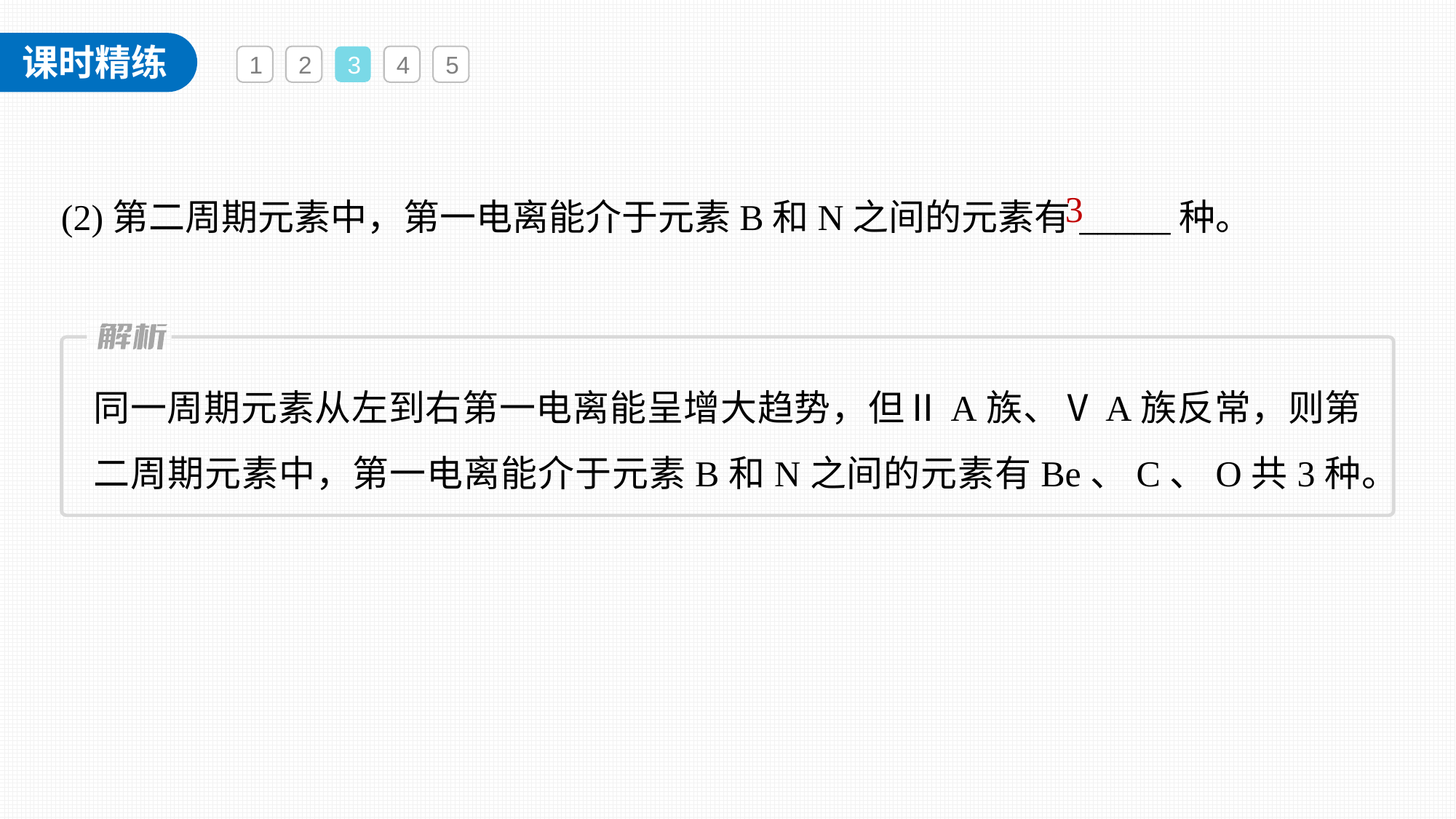

1
2
3
4
5
(2)第二周期元素中，第一电离能介于元素B和N之间的元素有_____种。
3

同一周期元素从左到右第一电离能呈增大趋势，但ⅡA族、ⅤA族反常，则第二周期元素中，第一电离能介于元素B和N之间的元素有Be、C、O共3种。